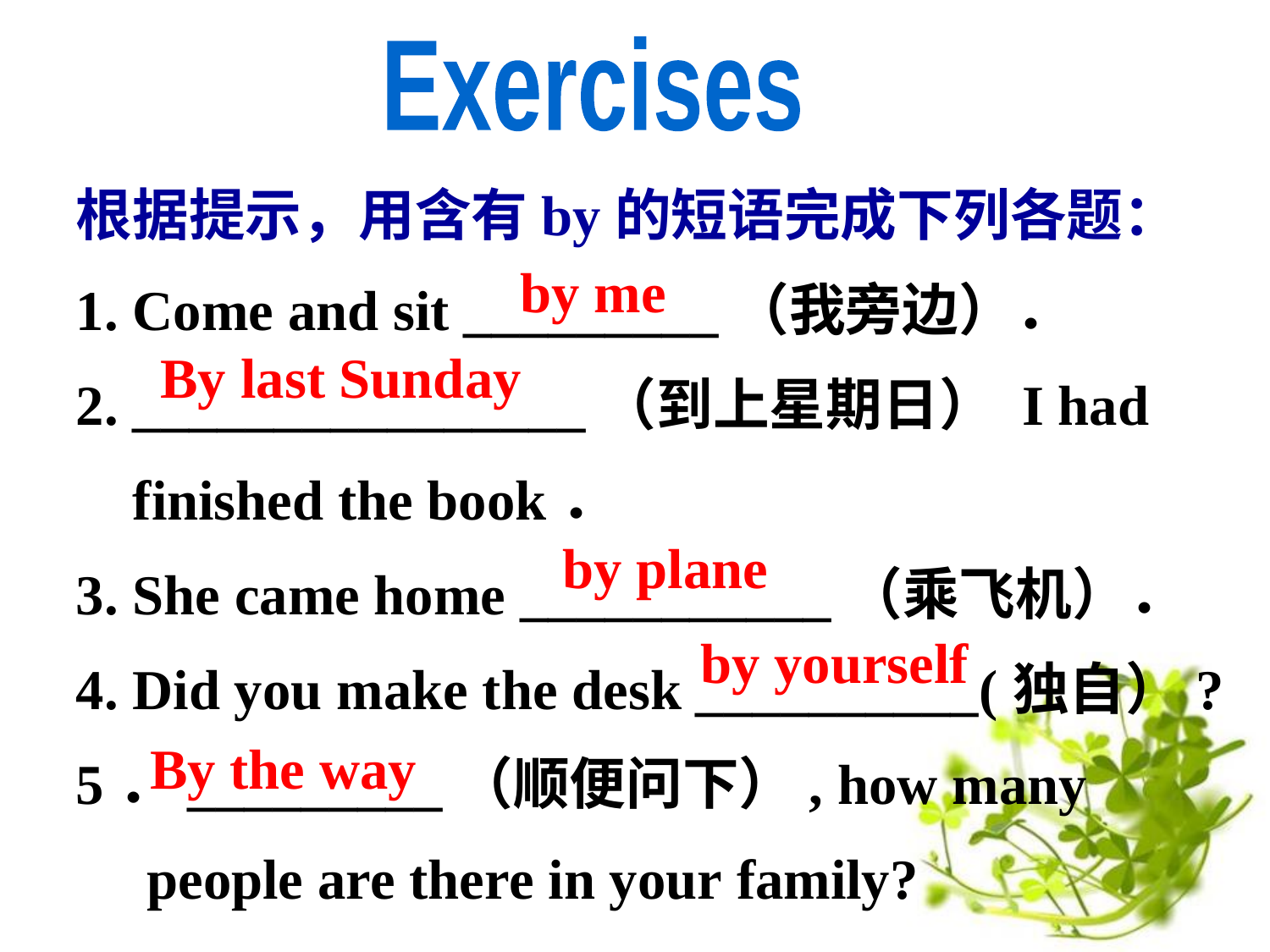

Exercises
根据提示，用含有by的短语完成下列各题：
1. Come and sit _________（我旁边）．
2. ________________（到上星期日） I had
    finished the book．
3. She came home ___________（乘飞机）．
4. Did you make the desk __________(独自）?
5．_________（顺便问下）, how many
     people are there in your family?
by me
By last Sunday
by plane
by yourself
By the way